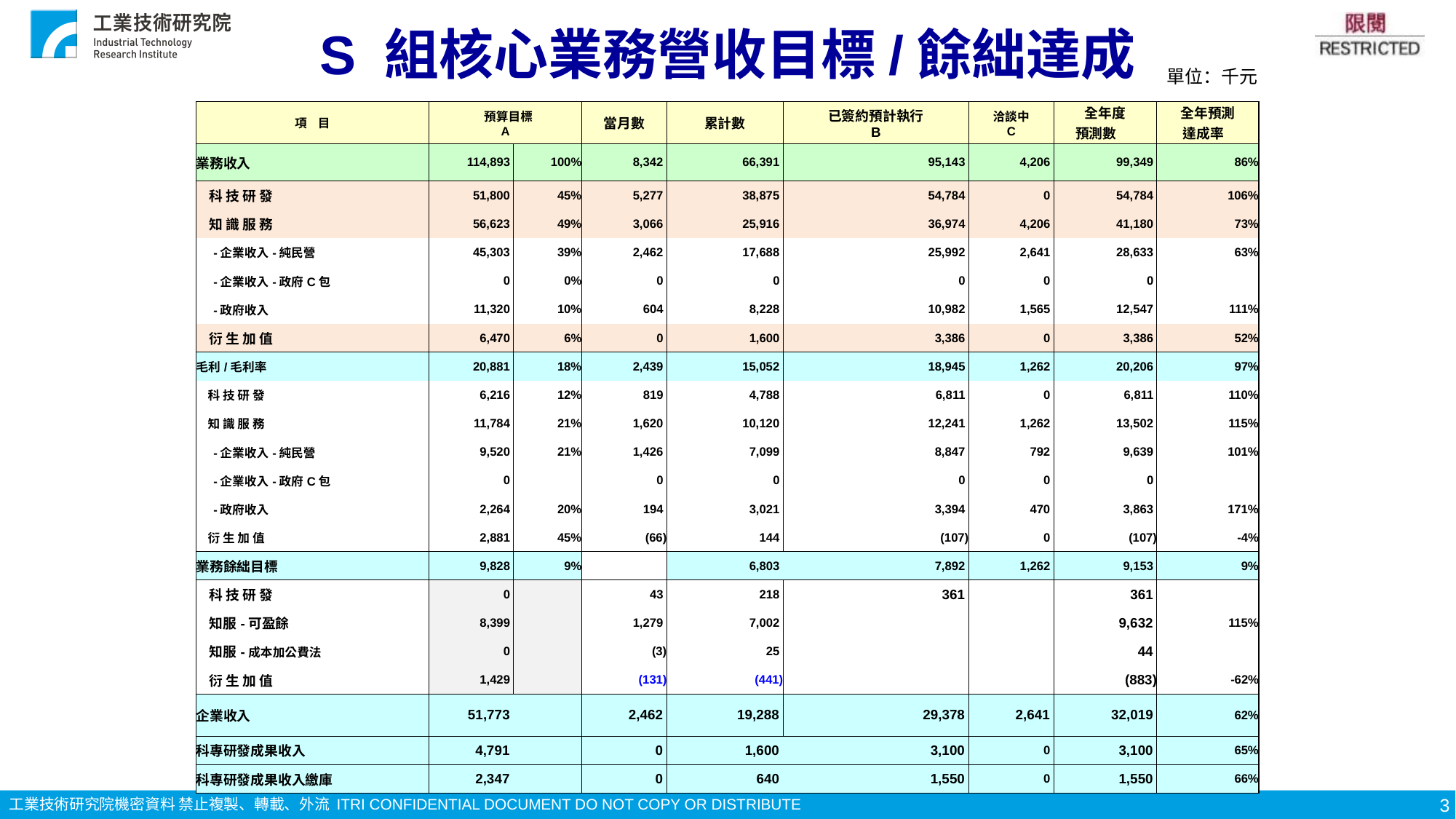

S 組核心業務營收目標/餘絀達成
單位：千元
| 項 目 | 預算目標 A |  | 當月數 | 累計數 | 已簽約預計執行 B | 洽談中 C | 全年度 預測數 | 全年預測 達成率 |
| --- | --- | --- | --- | --- | --- | --- | --- | --- |
| 業務收入 | 114,893 | 100% | 8,342 | 66,391 | 95,143 | 4,206 | 99,349 | 86% |
| 科 技 研 發 | 51,800 | 45% | 5,277 | 38,875 | 54,784 | 0 | 54,784 | 106% |
| 知 識 服 務 | 56,623 | 49% | 3,066 | 25,916 | 36,974 | 4,206 | 41,180 | 73% |
| -企業收入-純民營 | 45,303 | 39% | 2,462 | 17,688 | 25,992 | 2,641 | 28,633 | 63% |
| -企業收入-政府C包 | 0 | 0% | 0 | 0 | 0 | 0 | 0 |  |
| -政府收入 | 11,320 | 10% | 604 | 8,228 | 10,982 | 1,565 | 12,547 | 111% |
| 衍 生 加 值 | 6,470 | 6% | 0 | 1,600 | 3,386 | 0 | 3,386 | 52% |
| 毛利/毛利率 | 20,881 | 18% | 2,439 | 15,052 | 18,945 | 1,262 | 20,206 | 97% |
| 科 技 研 發 | 6,216 | 12% | 819 | 4,788 | 6,811 | 0 | 6,811 | 110% |
| 知 識 服 務 | 11,784 | 21% | 1,620 | 10,120 | 12,241 | 1,262 | 13,502 | 115% |
| -企業收入-純民營 | 9,520 | 21% | 1,426 | 7,099 | 8,847 | 792 | 9,639 | 101% |
| -企業收入-政府C包 | 0 |  | 0 | 0 | 0 | 0 | 0 |  |
| -政府收入 | 2,264 | 20% | 194 | 3,021 | 3,394 | 470 | 3,863 | 171% |
| 衍 生 加 值 | 2,881 | 45% | (66) | 144 | (107) | 0 | (107) | -4% |
| 業務餘絀目標 | 9,828 | 9% |  | 6,803 | 7,892 | 1,262 | 9,153 | 9% |
| 科 技 研 發 | 0 |  | 43 | 218 | 361 |  | 361 |  |
| 知服-可盈餘 | 8,399 |  | 1,279 | 7,002 |  |  | 9,632 | 115% |
| 知服-成本加公費法 | 0 |  | (3) | 25 |  |  | 44 |  |
| 衍 生 加 值 | 1,429 |  | (131) | (441) |  |  | (883) | -62% |
| 企業收入 | 51,773 |  | 2,462 | 19,288 | 29,378 | 2,641 | 32,019 | 62% |
| 科專研發成果收入 | 4,791 |  | 0 | 1,600 | 3,100 | 0 | 3,100 | 65% |
| 科專研發成果收入繳庫 | 2,347 |  | 0 | 640 | 1,550 | 0 | 1,550 | 66% |
3